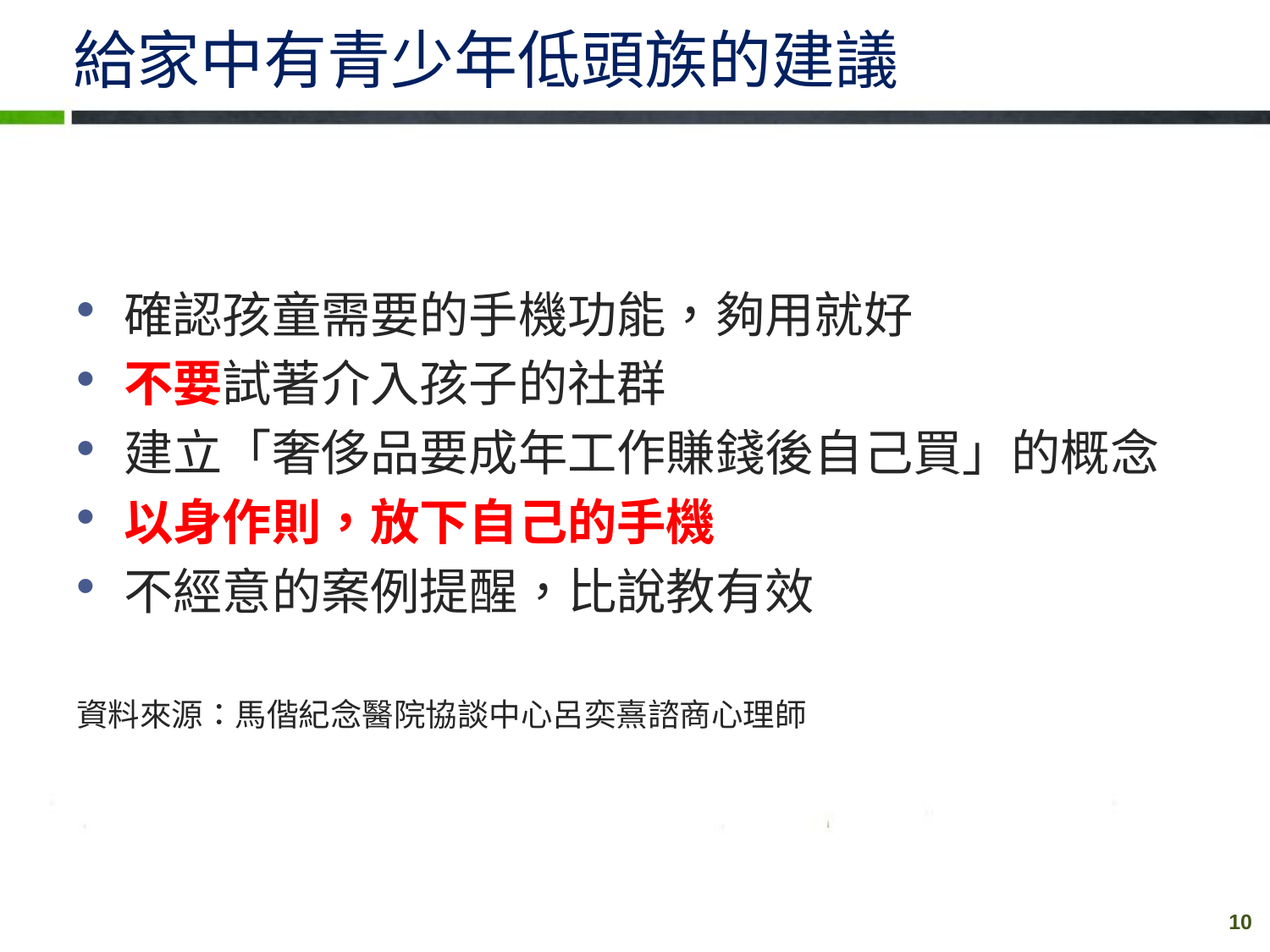

# 給家中有青少年低頭族的建議

確認孩童需要的手機功能，夠用就好
不要試著介入孩子的社群
建立「奢侈品要成年工作賺錢後自己買」的概念
以身作則，放下自己的手機
不經意的案例提醒，比說教有效

資料來源：馬偕紀念醫院協談中心呂奕熹諮商心理師
10